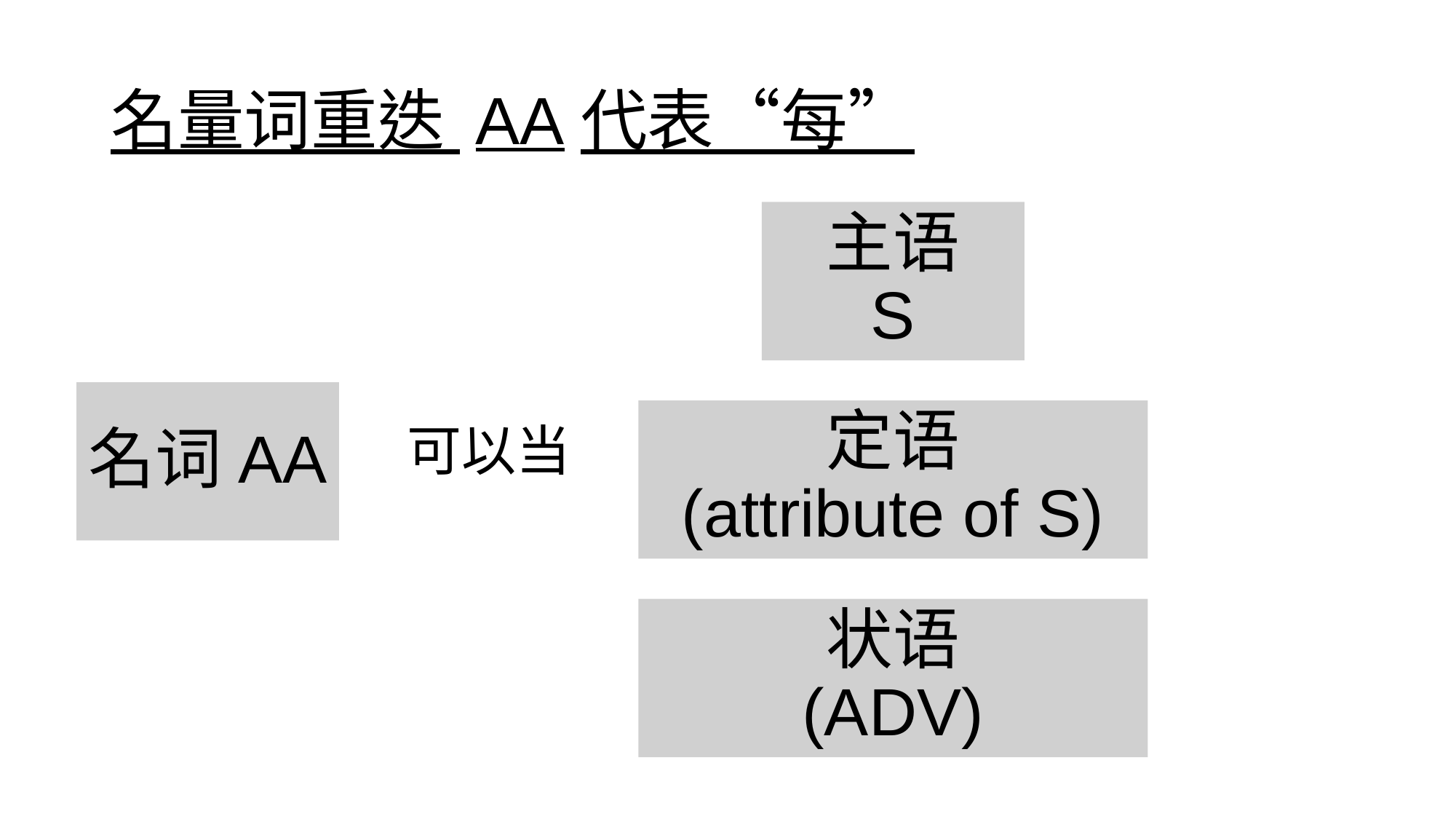

# 名量词重迭 AA代表“每”
可以当
主语
S
名词AA
定语
(attribute of S)
状语
(ADV)